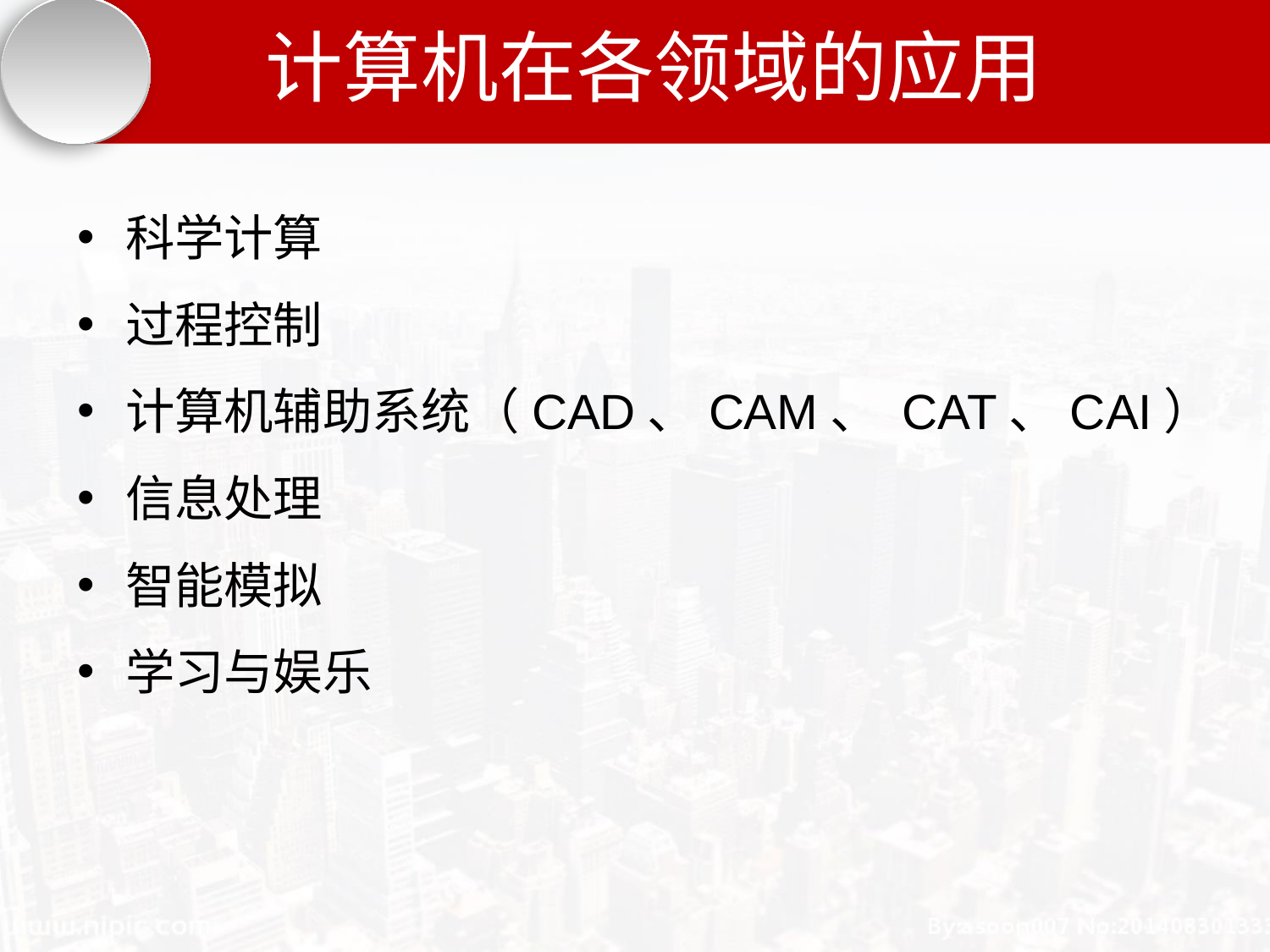

# 计算机在各领域的应用
科学计算
过程控制
计算机辅助系统（CAD、CAM、 CAT、CAI）
信息处理
智能模拟
学习与娱乐
16